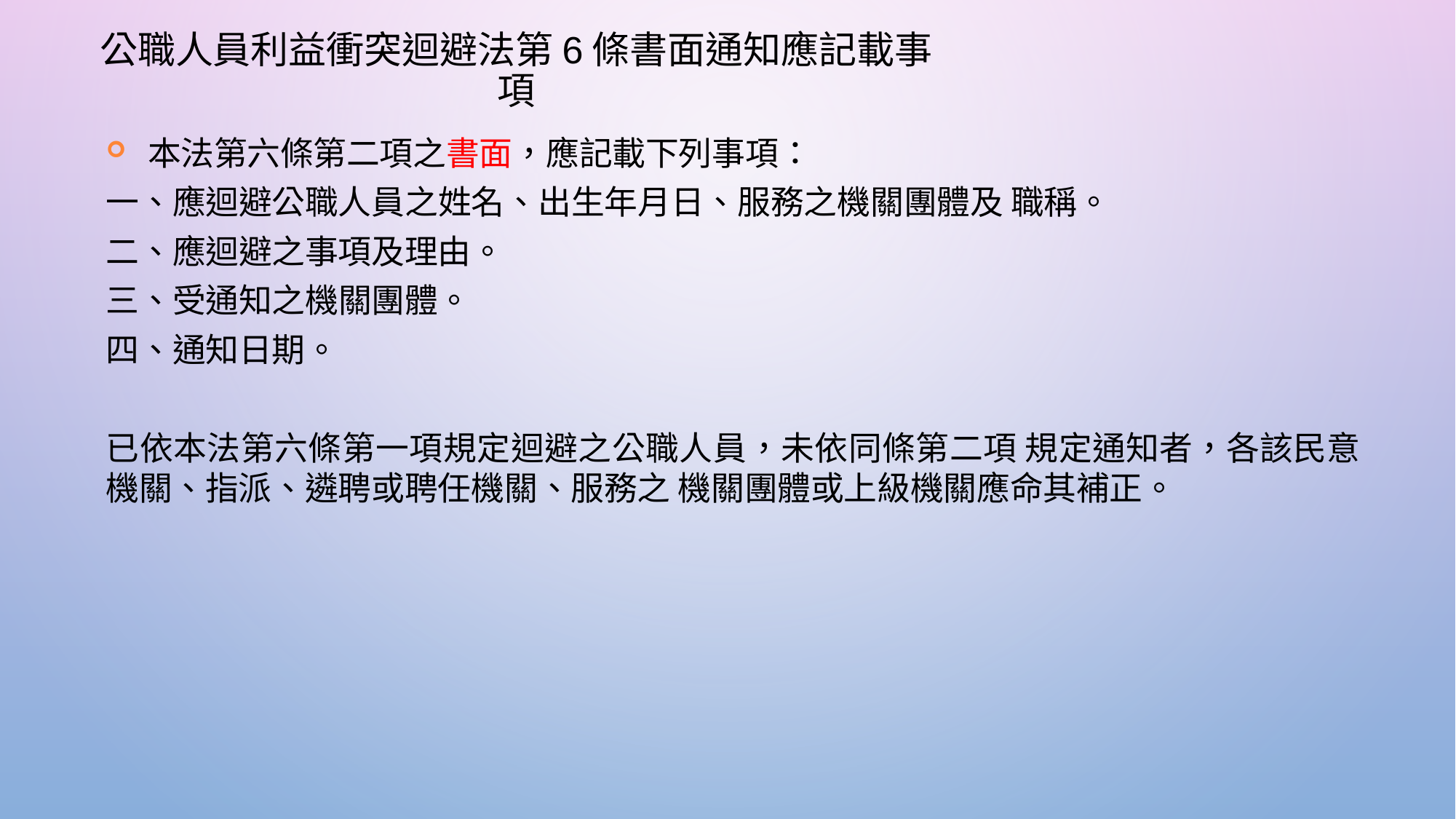

# 公職人員利益衝突迴避法第6條書面通知應記載事項
本法第六條第二項之書面，應記載下列事項：
一、應迴避公職人員之姓名、出生年月日、服務之機關團體及 職稱。
二、應迴避之事項及理由。
三、受通知之機關團體。
四、通知日期。

已依本法第六條第一項規定迴避之公職人員，未依同條第二項 規定通知者，各該民意機關、指派、遴聘或聘任機關、服務之 機關團體或上級機關應命其補正。